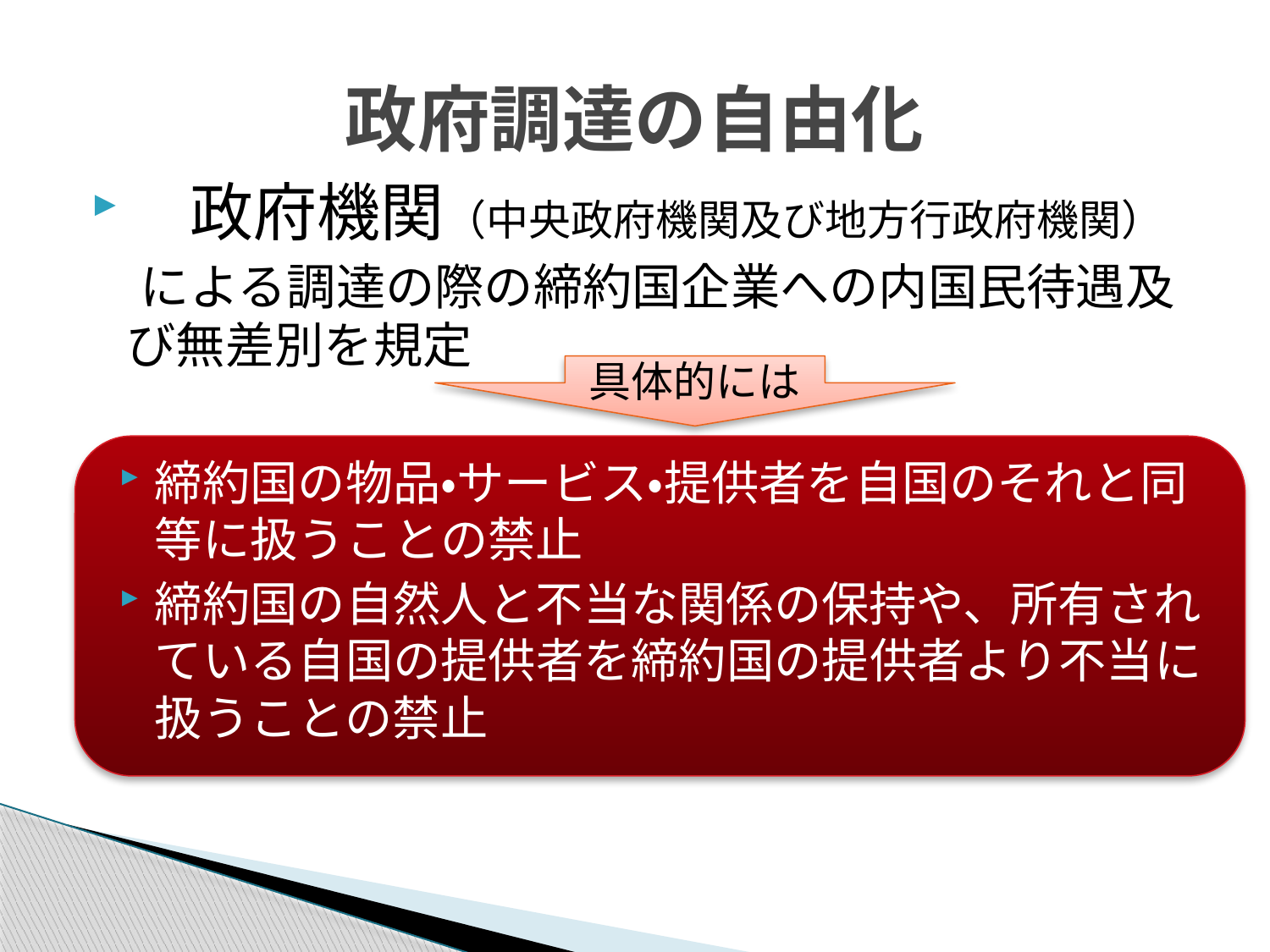

# 政府調達の自由化
　政府機関（中央政府機関及び地方行政府機関）
　による調達の際の締約国企業への内国民待遇及び無差別を規定
具体的には

締約国の物品・サービス・提供者を自国のそれと同等に扱うことの禁止
締約国の自然人と不当な関係の保持や、所有されている自国の提供者を締約国の提供者より不当に扱うことの禁止